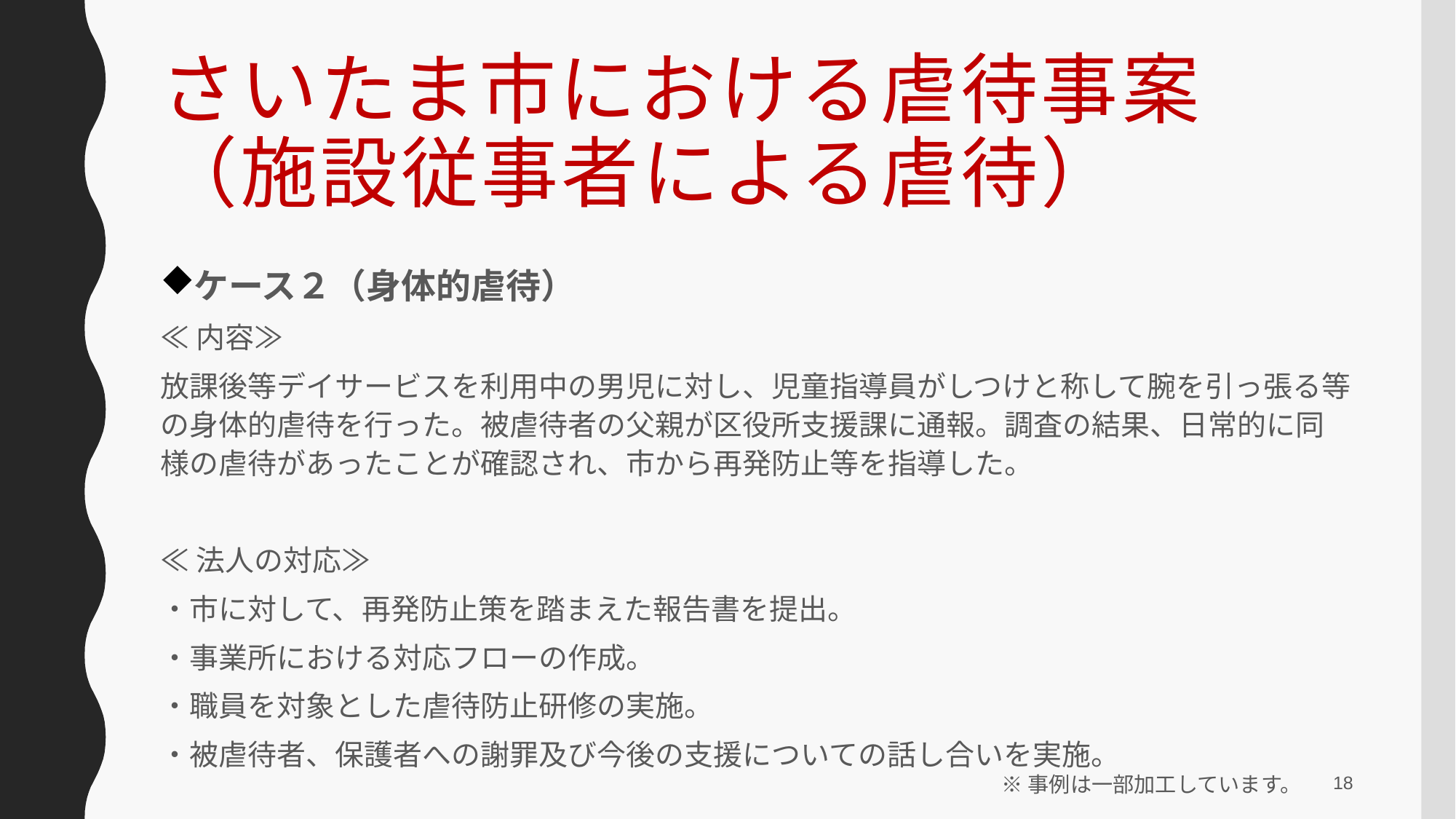

# さいたま市における虐待事案 （施設従事者による虐待）
ケース２（身体的虐待）
≪内容≫
放課後等デイサービスを利用中の男児に対し、児童指導員がしつけと称して腕を引っ張る等の身体的虐待を行った。被虐待者の父親が区役所支援課に通報。調査の結果、日常的に同様の虐待があったことが確認され、市から再発防止等を指導した。

≪法人の対応≫
・市に対して、再発防止策を踏まえた報告書を提出。
・事業所における対応フローの作成。
・職員を対象とした虐待防止研修の実施。
・被虐待者、保護者への謝罪及び今後の支援についての話し合いを実施。

18
※事例は一部加工しています。